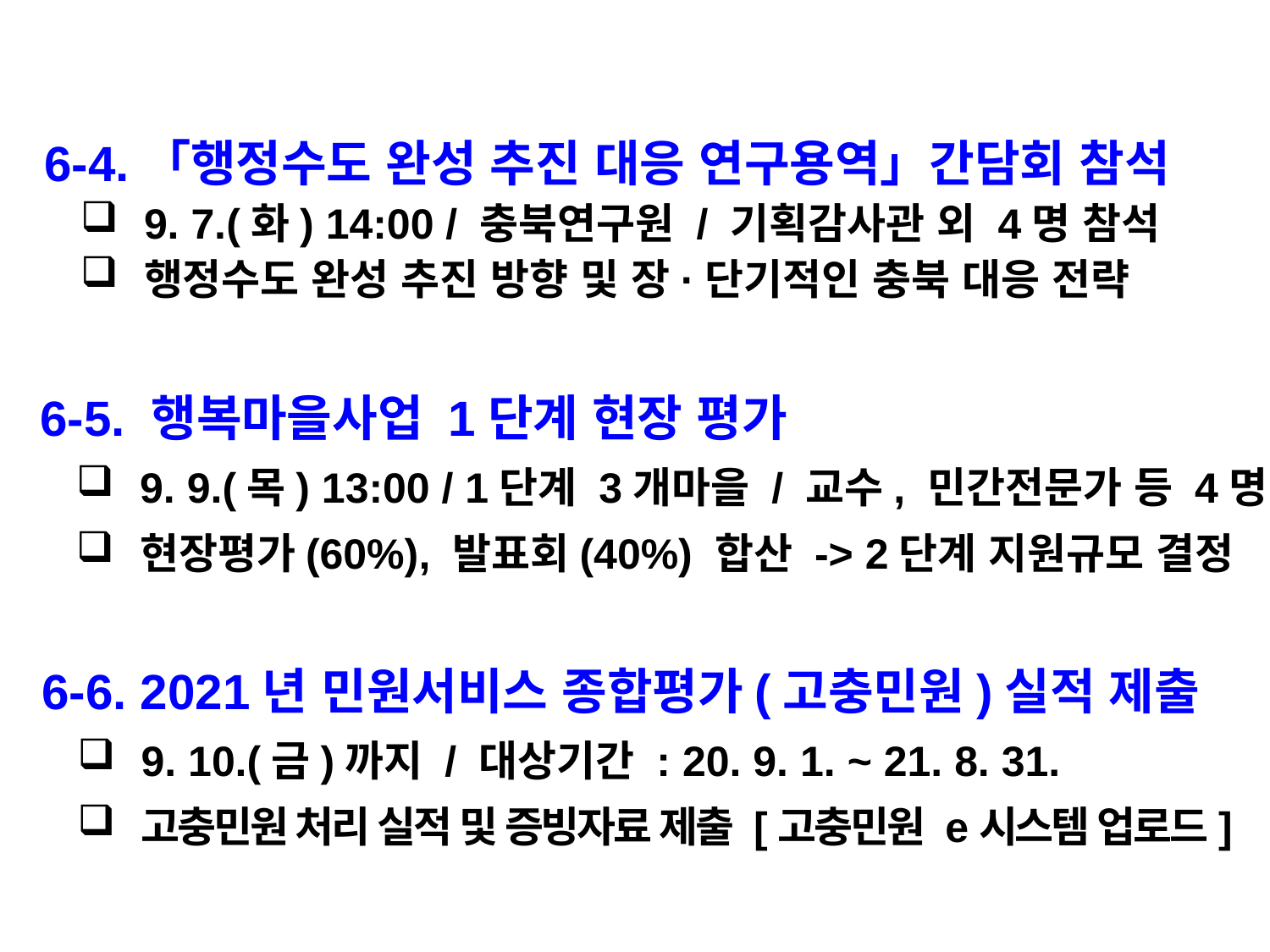

6-4.「행정수도 완성 추진 대응 연구용역」간담회 참석
9. 7.(화) 14:00 / 충북연구원 / 기획감사관 외 4명 참석
행정수도 완성 추진 방향 및 장·단기적인 충북 대응 전략

  6-5. 행복마을사업 1단계 현장 평가
9. 9.(목) 13:00 / 1단계 3개마을 / 교수, 민간전문가 등 4명
현장평가(60%), 발표회(40%) 합산 -> 2단계 지원규모 결정
  6-6. 2021년 민원서비스 종합평가(고충민원)실적 제출
9. 10.(금)까지 / 대상기간 : 20. 9. 1. ~ 21. 8. 31.
고충민원 처리 실적 및 증빙자료 제출 [고충민원 e시스템 업로드]